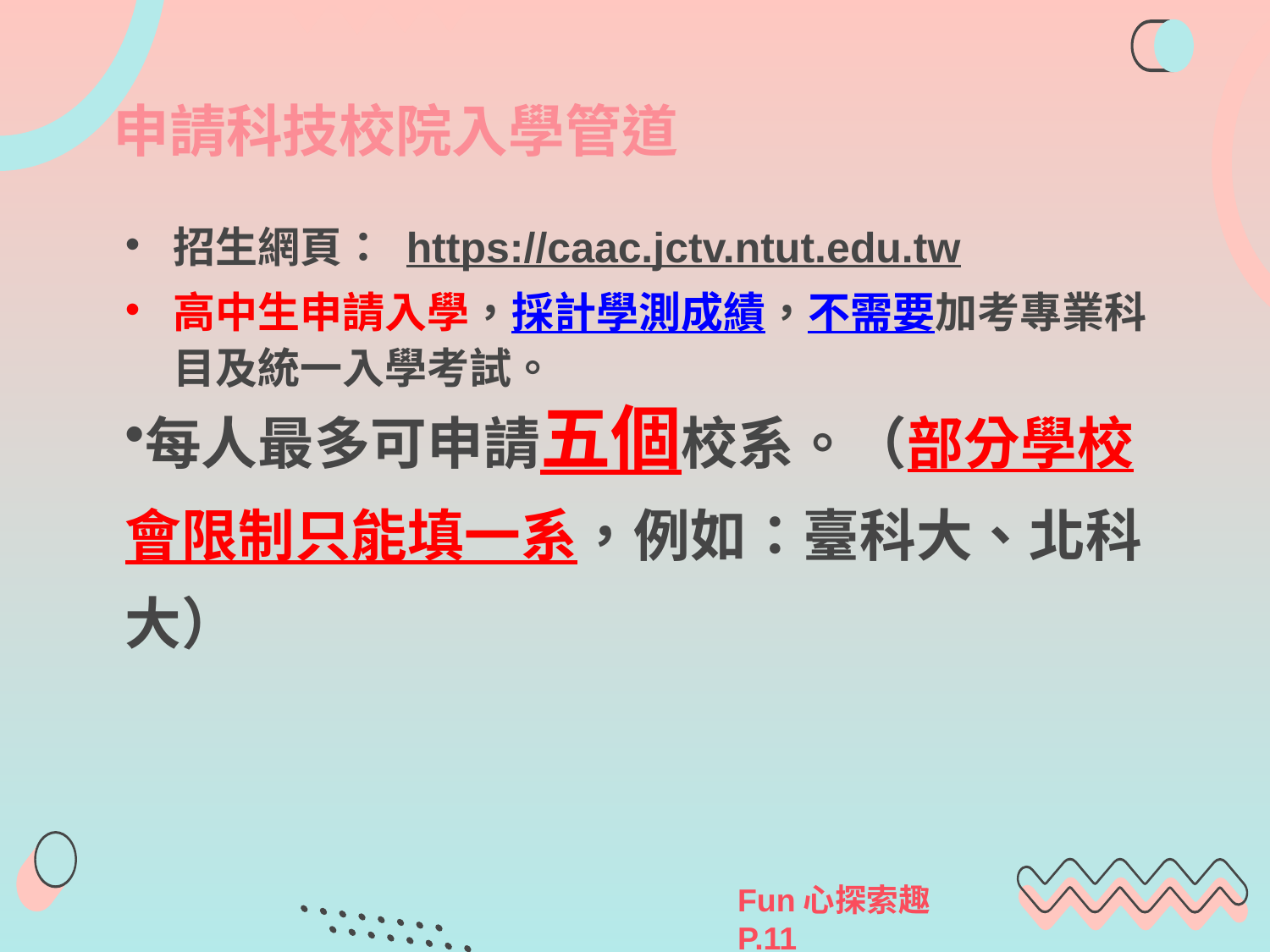

申請科技校院入學管道
招生網頁： https://caac.jctv.ntut.edu.tw
高中生申請入學，採計學測成績，不需要加考專業科目及統一入學考試。
每人最多可申請五個校系。（部分學校會限制只能填一系，例如：臺科大、北科大）
Fun心探索趣 P.11